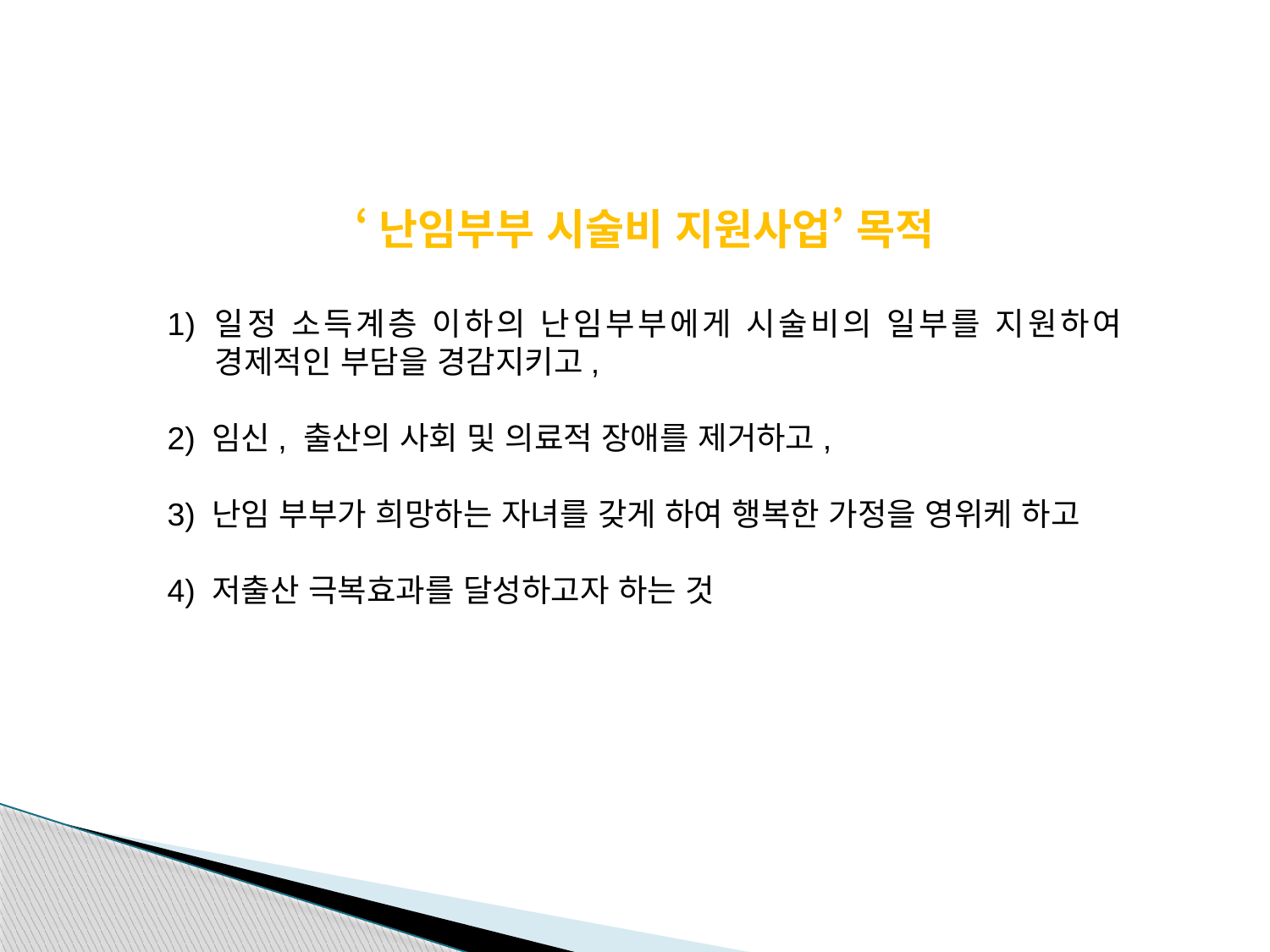

‘난임부부 시술비 지원사업’ 목적

일정 소득계층 이하의 난임부부에게 시술비의 일부를 지원하여 경제적인 부담을 경감지키고,

2) 임신, 출산의 사회 및 의료적 장애를 제거하고,

3) 난임 부부가 희망하는 자녀를 갖게 하여 행복한 가정을 영위케 하고

4) 저출산 극복효과를 달성하고자 하는 것